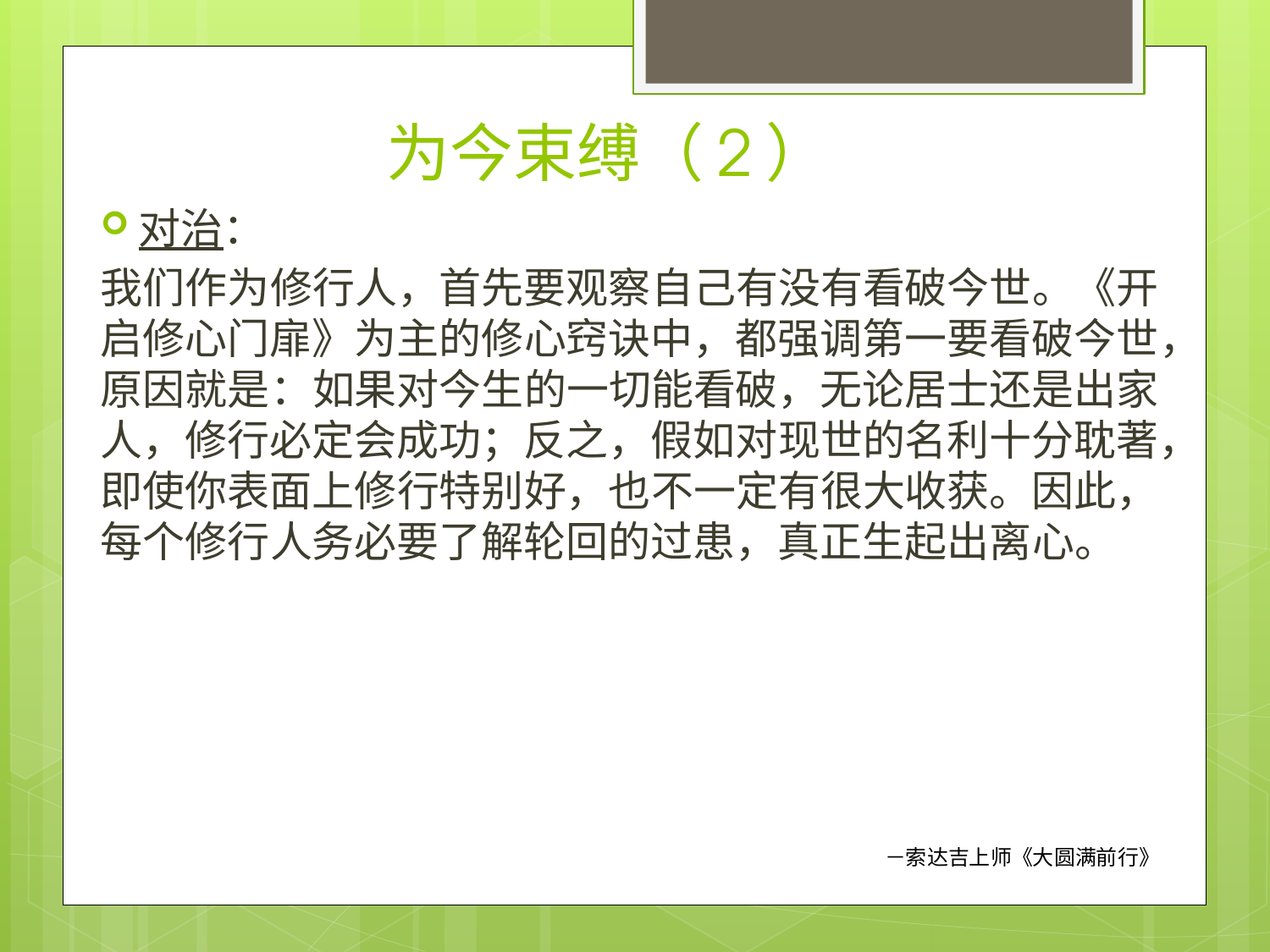

# 为今束缚（2）
对治：
我们作为修行人，首先要观察自己有没有看破今世。《开启修心门扉》为主的修心窍诀中，都强调第一要看破今世，原因就是：如果对今生的一切能看破，无论居士还是出家人，修行必定会成功；反之，假如对现世的名利十分耽著，即使你表面上修行特别好，也不一定有很大收获。因此，每个修行人务必要了解轮回的过患，真正生起出离心。

－索达吉上师《大圆满前行》